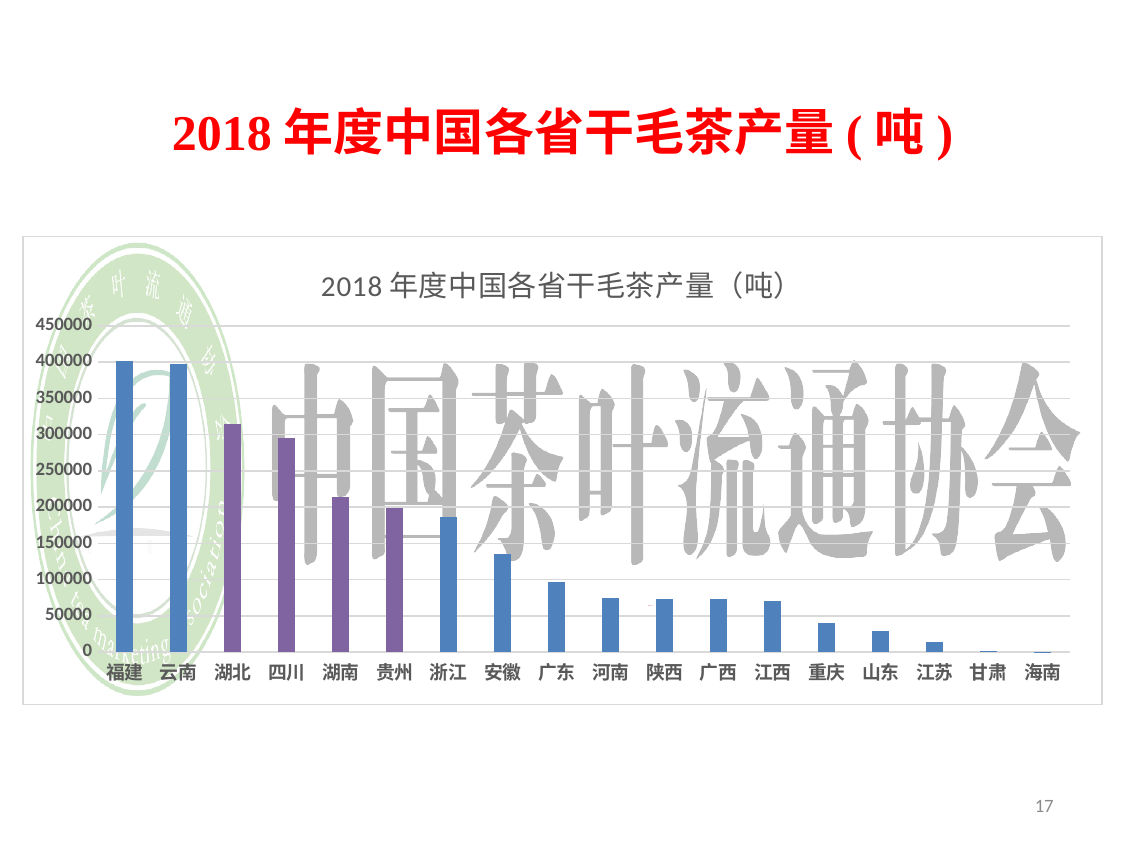

# 2018年度中国各省干毛茶产量(吨)

### Chart: 2018年度中国各省干毛茶产量（吨）

| Category |  |
|---|---|
| 福建 | 401620.0 |
| 云南 | 398100.0 |
| 湖北 | 314453.0 |
| 四川 | 294999.0 |
| 湖南 | 213626.0 |
| 贵州 | 199327.0 |
| 浙江 | 186000.0 |
| 安徽 | 134922.0 |
| 广东 | 96459.0 |
| 河南 | 74029.0 |
| 陕西 | 73547.0 |
| 广西 | 72999.0 |
| 江西 | 70900.0 |
| 重庆 | 39593.0 |
| 山东 | 28848.0 |
| 江苏 | 14558.0 |
| 甘肃 | 1388.0 |
| 海南 | 632.0 |
17